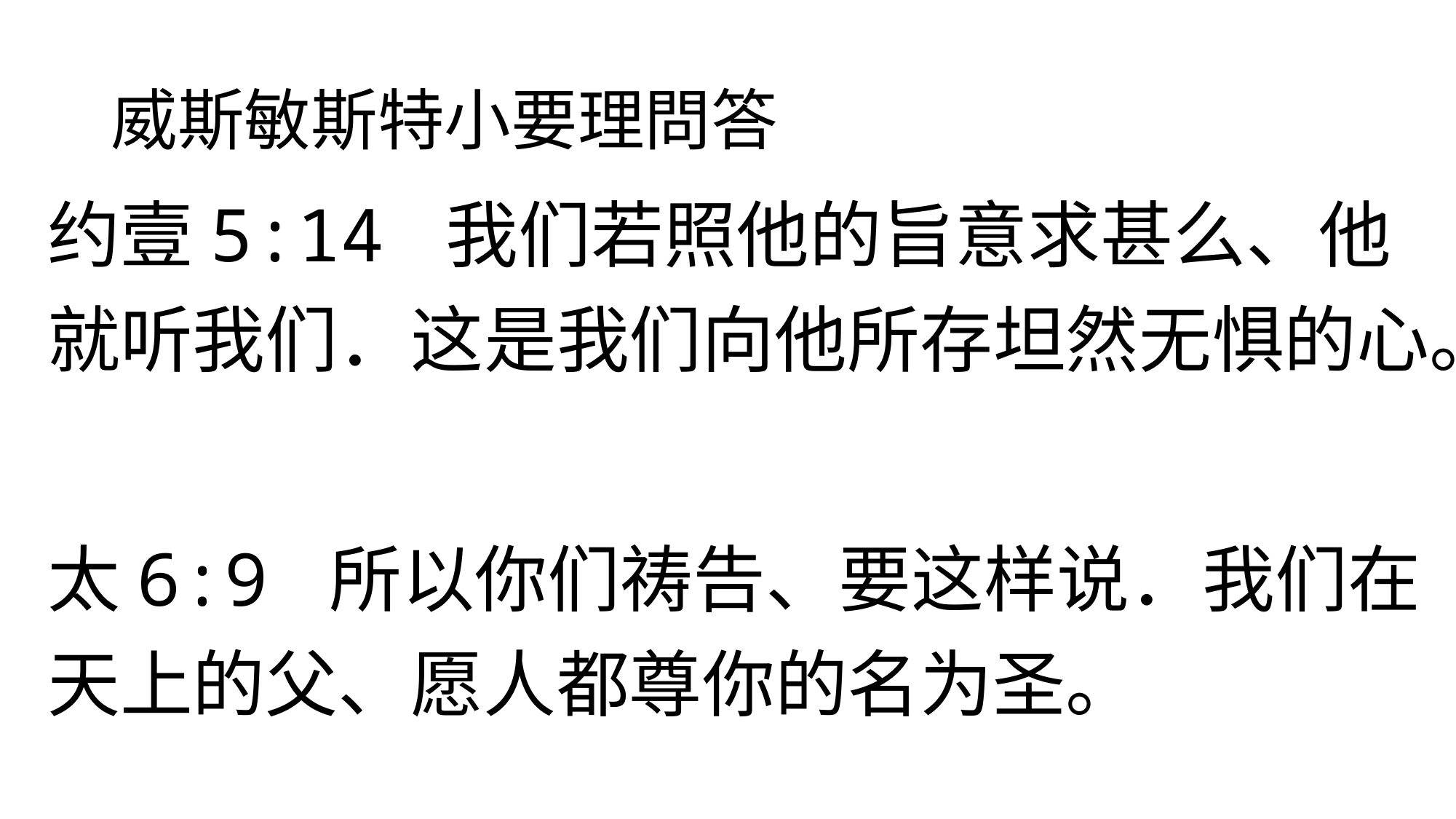

# 威斯敏斯特小要理問答
约壹5:14 我们若照他的旨意求甚么、他就听我们．这是我们向他所存坦然无惧的心。

太6:9 所以你们祷告、要这样说．我们在天上的父、愿人都尊你的名为圣。